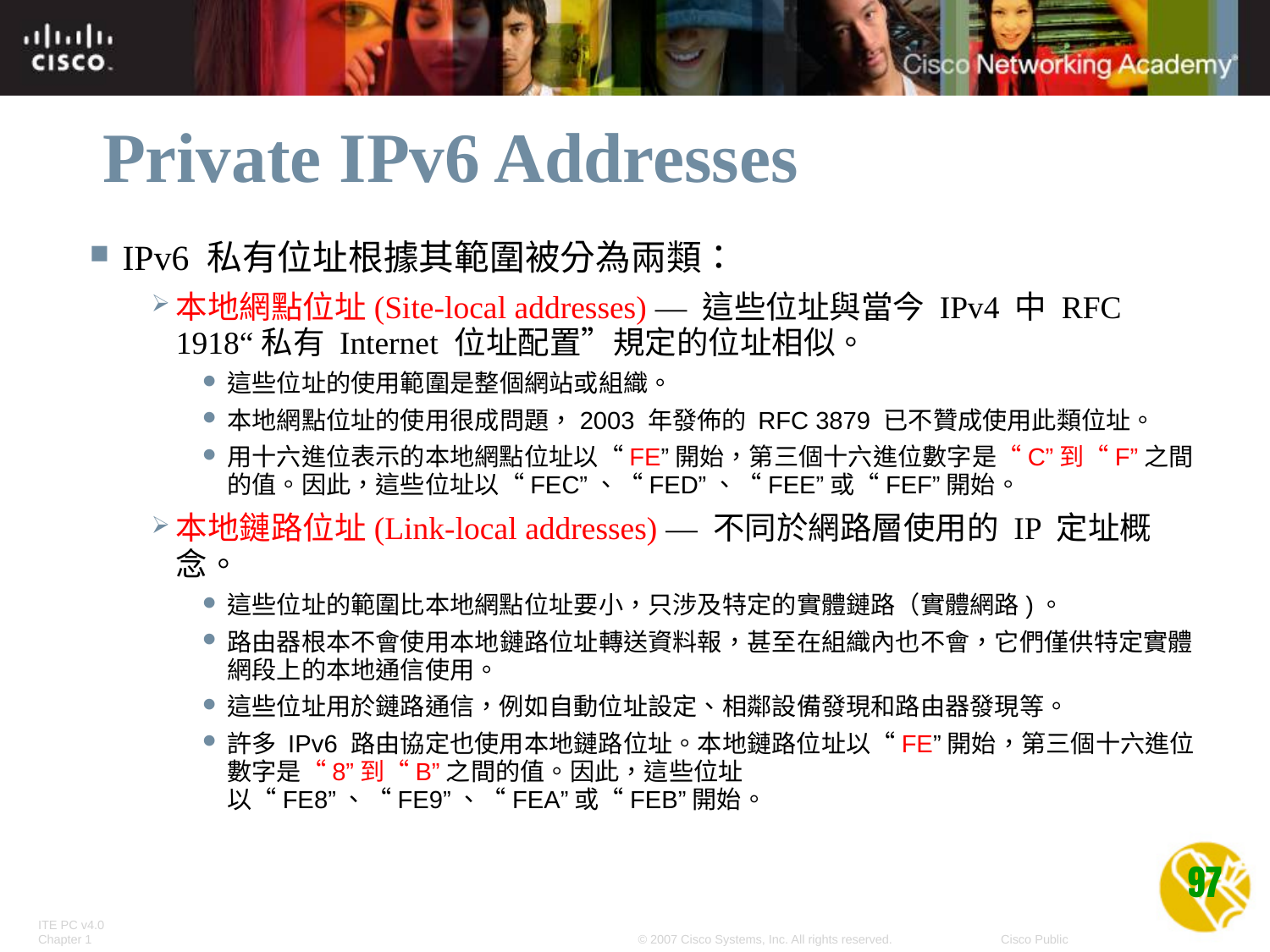

# Private IPv6 Addresses
IPv6 私有位址根據其範圍被分為兩類：
本地網點位址(Site-local addresses) — 這些位址與當今 IPv4 中 RFC 1918“私有 Internet 位址配置”規定的位址相似。
這些位址的使用範圍是整個網站或組織。
本地網點位址的使用很成問題，2003 年發佈的 RFC 3879 已不贊成使用此類位址。
用十六進位表示的本地網點位址以“FE”開始，第三個十六進位數字是“C”到“F”之間的值。因此，這些位址以“FEC”、“FED”、“FEE”或“FEF”開始。
本地鏈路位址(Link-local addresses) — 不同於網路層使用的 IP 定址概念。
這些位址的範圍比本地網點位址要小，只涉及特定的實體鏈路（實體網路)。
路由器根本不會使用本地鏈路位址轉送資料報，甚至在組織內也不會，它們僅供特定實體網段上的本地通信使用。
這些位址用於鏈路通信，例如自動位址設定、相鄰設備發現和路由器發現等。
許多 IPv6 路由協定也使用本地鏈路位址。本地鏈路位址以“FE”開始，第三個十六進位數字是“8”到“B”之間的值。因此，這些位址以“FE8”、“FE9”、“FEA”或“FEB”開始。